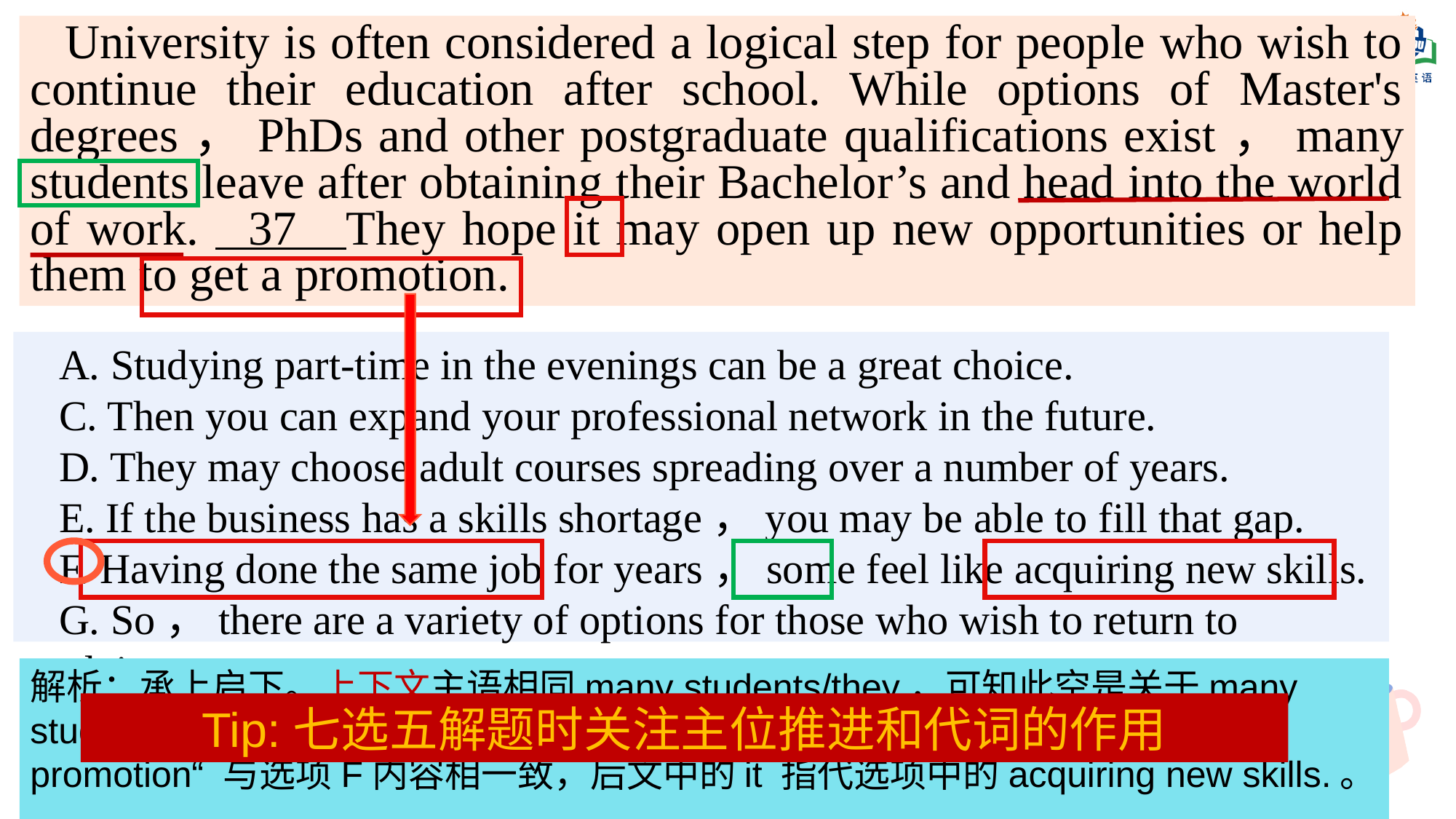

University is often considered a logical step for people who wish to continue their education after school. While options of Master's degrees，PhDs and other postgraduate qualifications exist，many students leave after obtaining their Bachelor’s and head into the world of work.   37   They hope it may open up new opportunities or help them to get a promotion.

A. Studying part-time in the evenings can be a great choice.
C. Then you can expand your professional network in the future.
D. They may choose adult courses spreading over a number of years.
E. If the business has a skills shortage，you may be able to fill that gap.
F. Having done the same job for years，some feel like acquiring new skills.
G. So，there are a variety of options for those who wish to return to studying.

解析：承上启下。上下文主语相同many students/they，可知此空是关于many students的内容，联系上下文内容”head into the world of work” “to get a promotion“ 与选项F内容相一致，后文中的it 指代选项中的acquiring new skills.。

Tip:七选五解题时关注主位推进和代词的作用